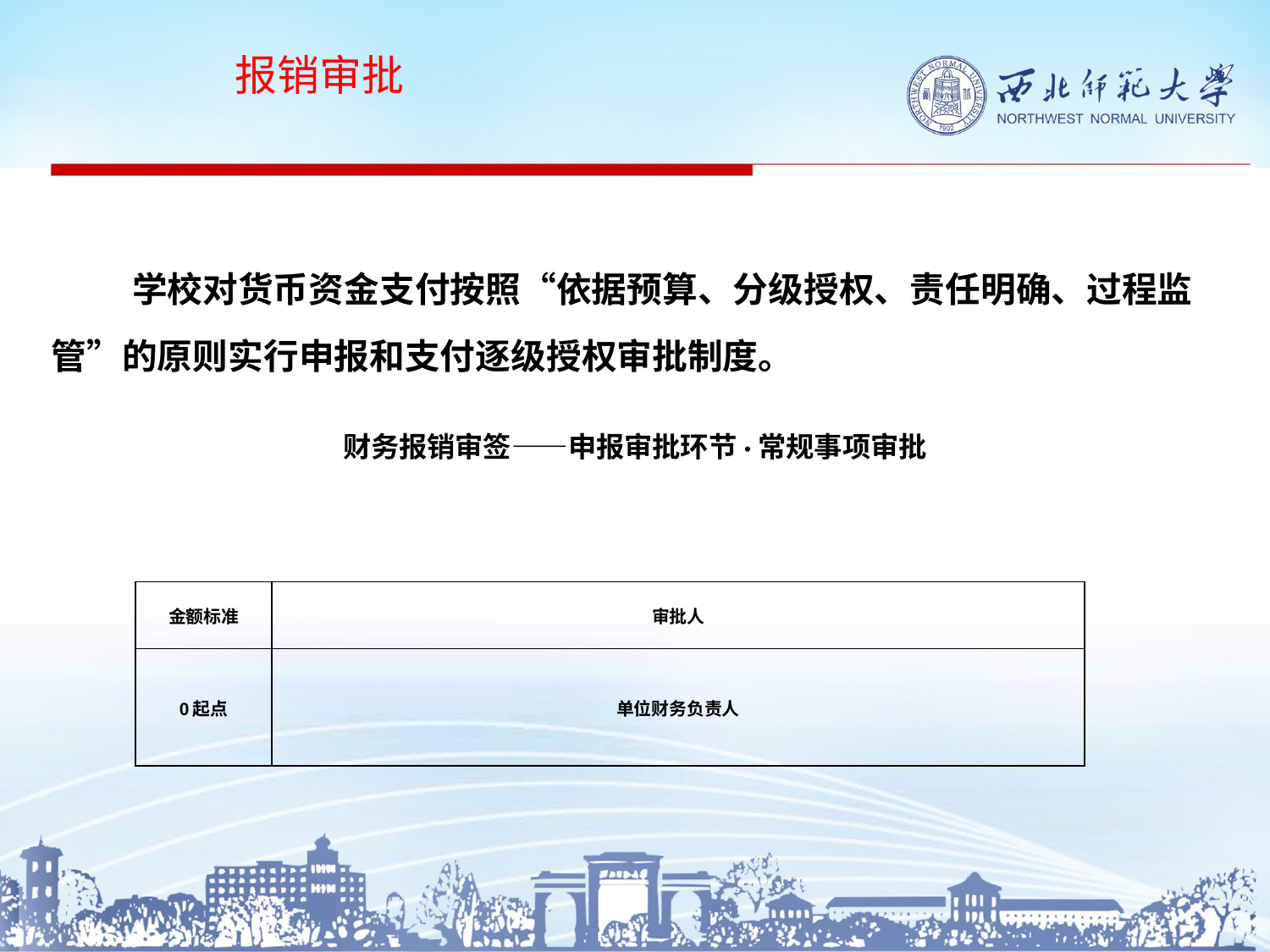

报销审批
# 学校对货币资金支付按照“依据预算、分级授权、责任明确、过程监管”的原则实行申报和支付逐级授权审批制度。

财务报销审签——申报审批环节·常规事项审批
| 金额标准 | 审批人 |
| --- | --- |
| 0起点 | 单位财务负责人 |